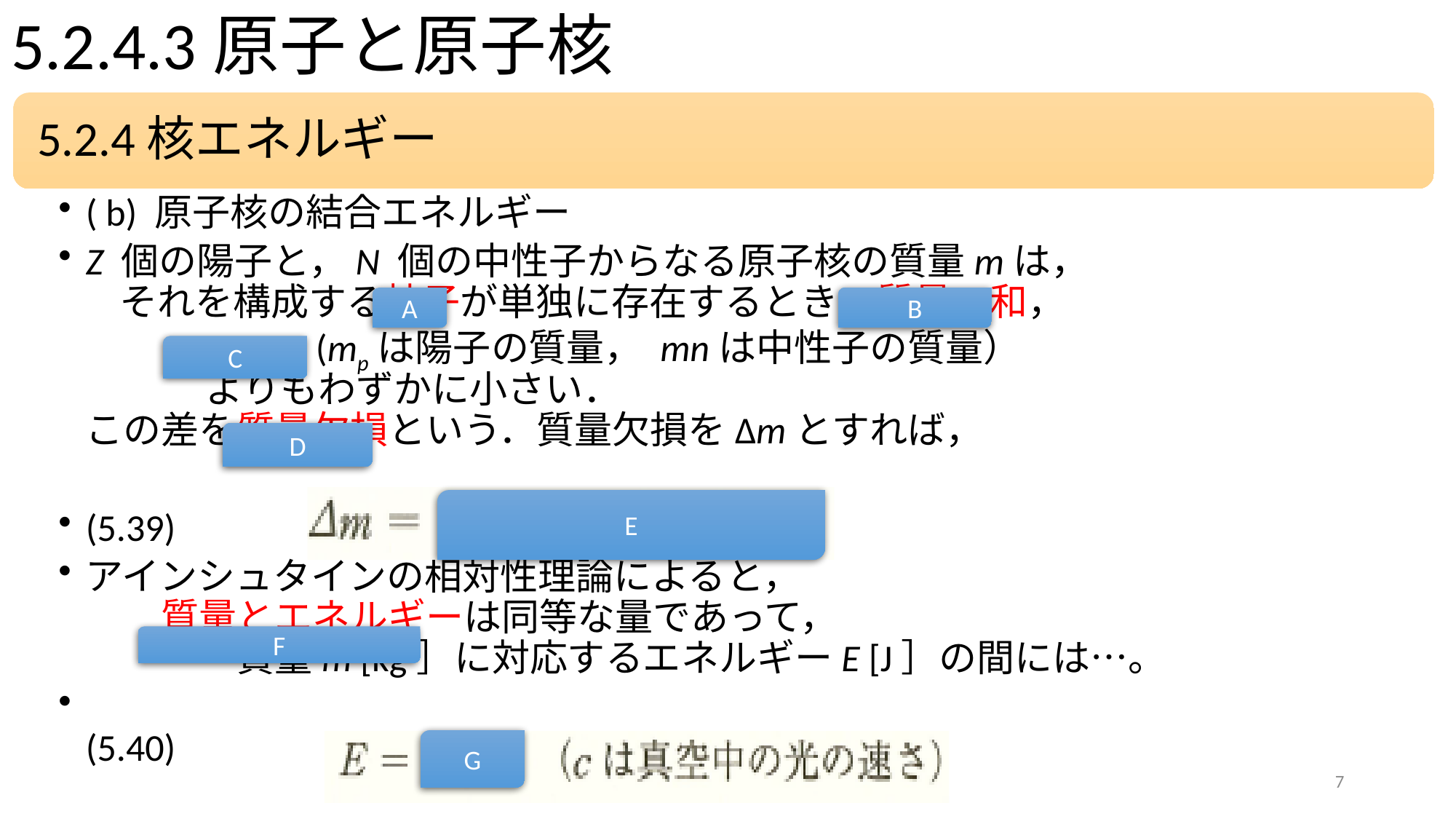

# 5.2.4.3原子と原子核
5.2.4核エネルギー
( b) 原子核の結合エネルギー
Z 個の陽子と，N 個の中性子からなる原子核の質量mは，
    それを構成する核子が単独に存在するときの質量の和，
         Zmp + Nmn (mpは陽子の質量， mnは中性子の質量）
              よりもわずかに小さい．
この差を質量欠損という．質量欠損をΔmとすれば，

(5.39)
アインシュタインの相対性理論によると，
　　質量とエネルギーは同等な量であって，
　　　　質量m [kg］に対応するエネルギーE [J］の間には…。
(5.40)
B
A
C
D

E
F
G

7